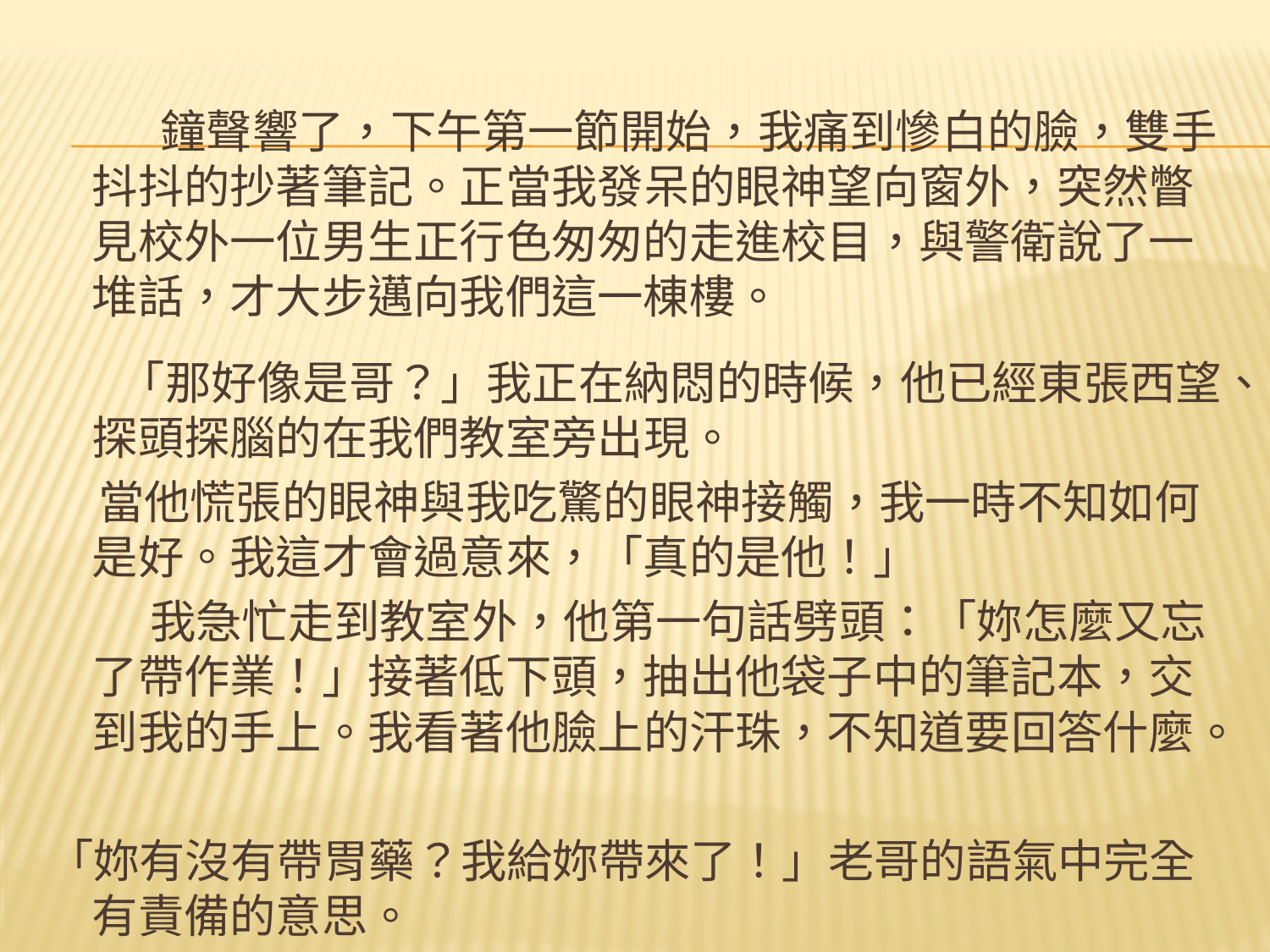

鐘聲響了，下午第一節開始，我痛到慘白的臉，雙手抖抖的抄著筆記。正當我發呆的眼神望向窗外，突然瞥見校外一位男生正行色匆匆的走進校目，與警衛說了一堆話，才大步邁向我們這一棟樓。

      「那好像是哥？」我正在納悶的時候，他已經東張西望、探頭探腦的在我們教室旁出現。
    當他慌張的眼神與我吃驚的眼神接觸，我一時不知如何是好。我這才會過意來，「真的是他！」
         我急忙走到教室外，他第一句話劈頭：「妳怎麼又忘了帶作業！」接著低下頭，抽出他袋子中的筆記本，交到我的手上。我看著他臉上的汗珠，不知道要回答什麼。

「妳有沒有帶胃藥？我給妳帶來了！」老哥的語氣中完全有責備的意思。

#